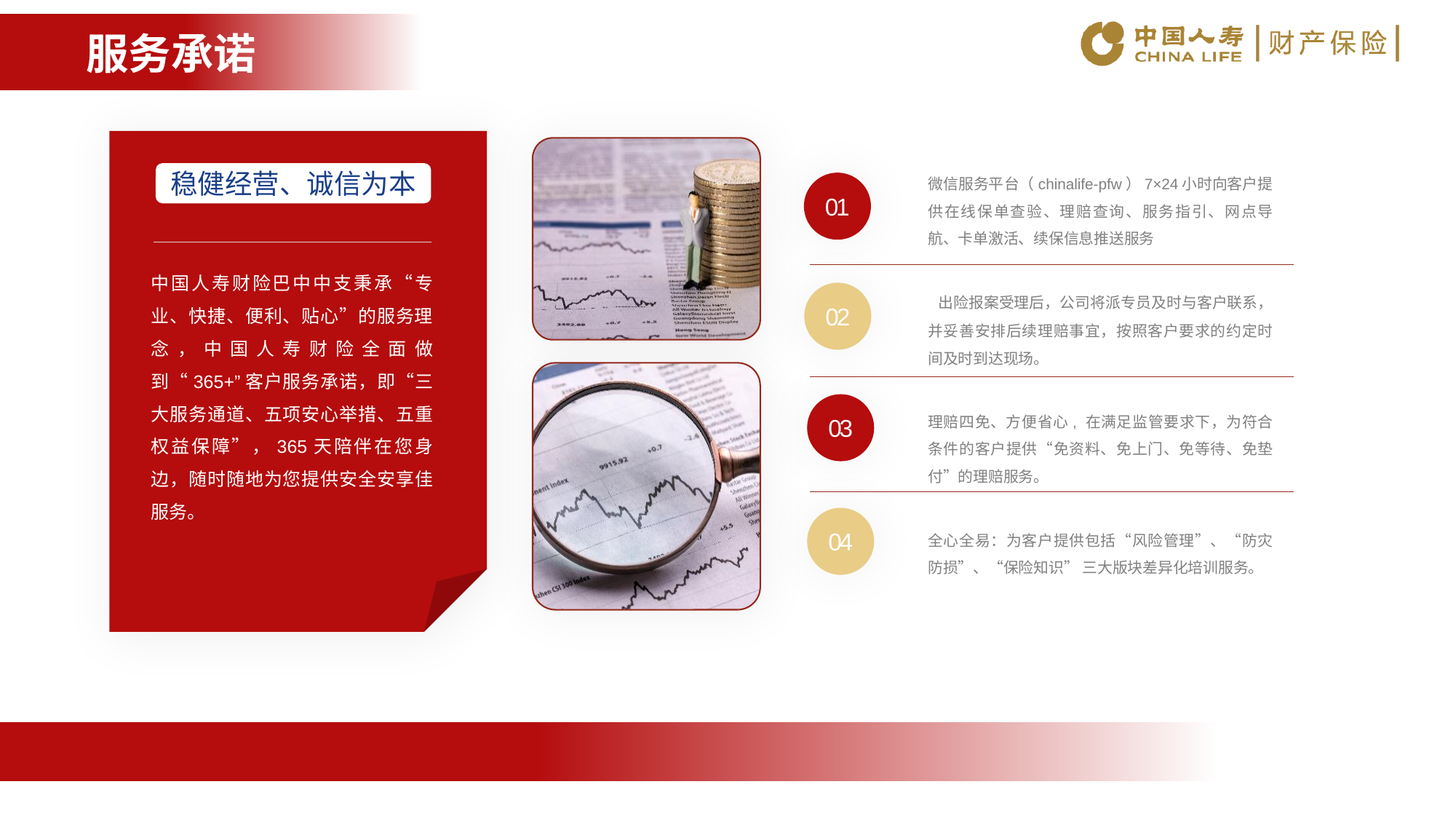

服务承诺

微信服务平台（chinalife-pfw）7×24小时向客户提供在线保单查验、理赔查询、服务指引、网点导航、卡单激活、续保信息推送服务
稳健经营、诚信为本
01
中国人寿财险巴中中支秉承“专业、快捷、便利、贴心”的服务理念，中国人寿财险全面做到“365+”客户服务承诺，即“三大服务通道、五项安心举措、五重权益保障”，365天陪伴在您身边，随时随地为您提供安全安享佳服务。
 出险报案受理后，公司将派专员及时与客户联系，并妥善安排后续理赔事宜，按照客户要求的约定时间及时到达现场。
02

03
理赔四免、方便省心, 在满足监管要求下，为符合条件的客户提供“免资料、免上门、免等待、免垫付”的理赔服务。
04
全心全易：为客户提供包括“风险管理”、“防灾防损”、“保险知识” 三大版块差异化培训服务。